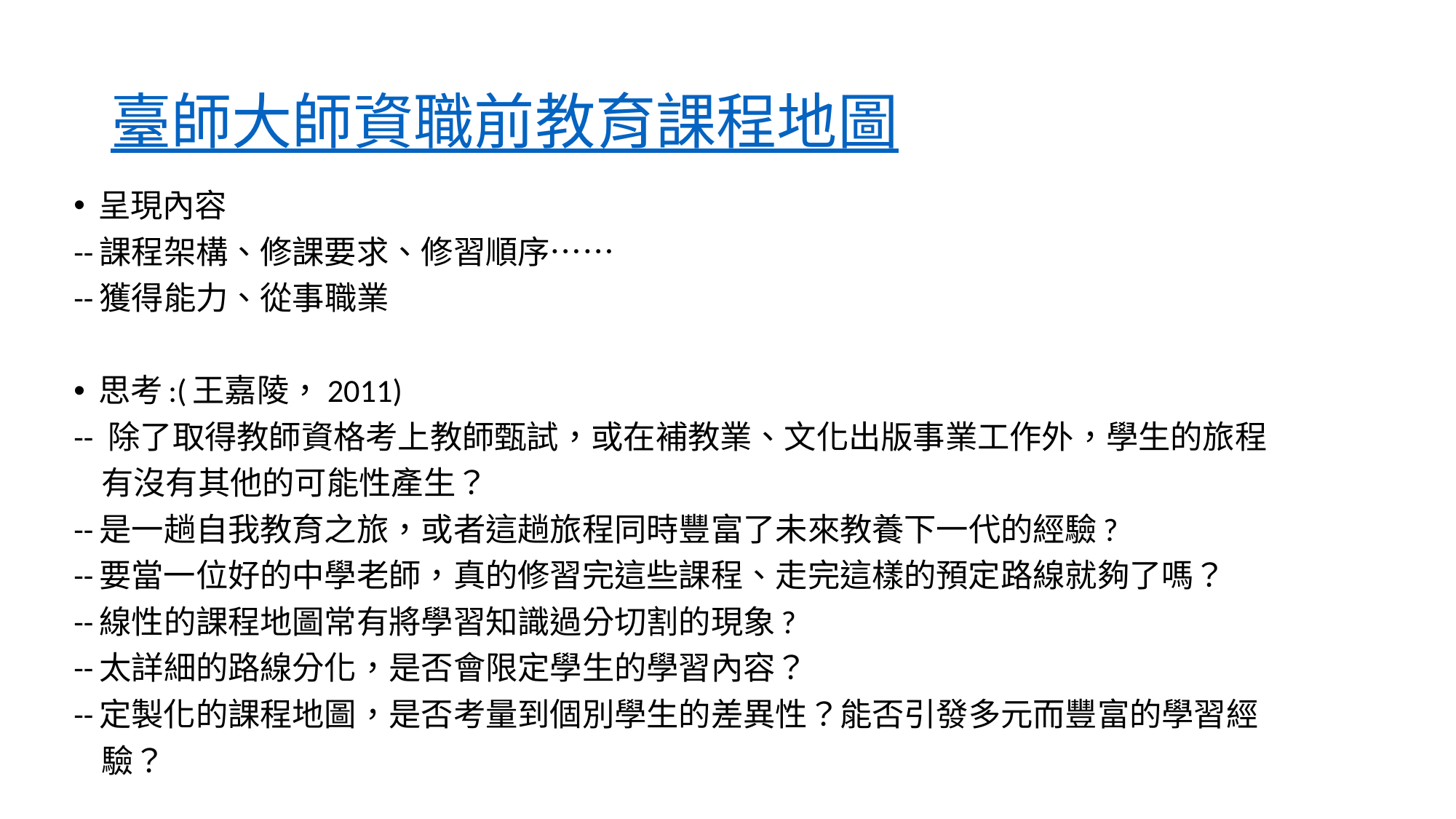

# 臺師大師資職前教育課程地圖
呈現內容
--課程架構、修課要求、修習順序……
--獲得能力、從事職業

思考:(王嘉陵，2011)
-- 除了取得教師資格考上教師甄試，或在補教業、文化出版事業工作外，學生的旅程
   有沒有其他的可能性產生？
--是一趟自我教育之旅，或者這趟旅程同時豐富了未來教養下一代的經驗?
--要當一位好的中學老師，真的修習完這些課程、走完這樣的預定路線就夠了嗎？
--線性的課程地圖常有將學習知識過分切割的現象?
--太詳細的路線分化，是否會限定學生的學習內容？
--定製化的課程地圖，是否考量到個別學生的差異性？能否引發多元而豐富的學習經
   驗？